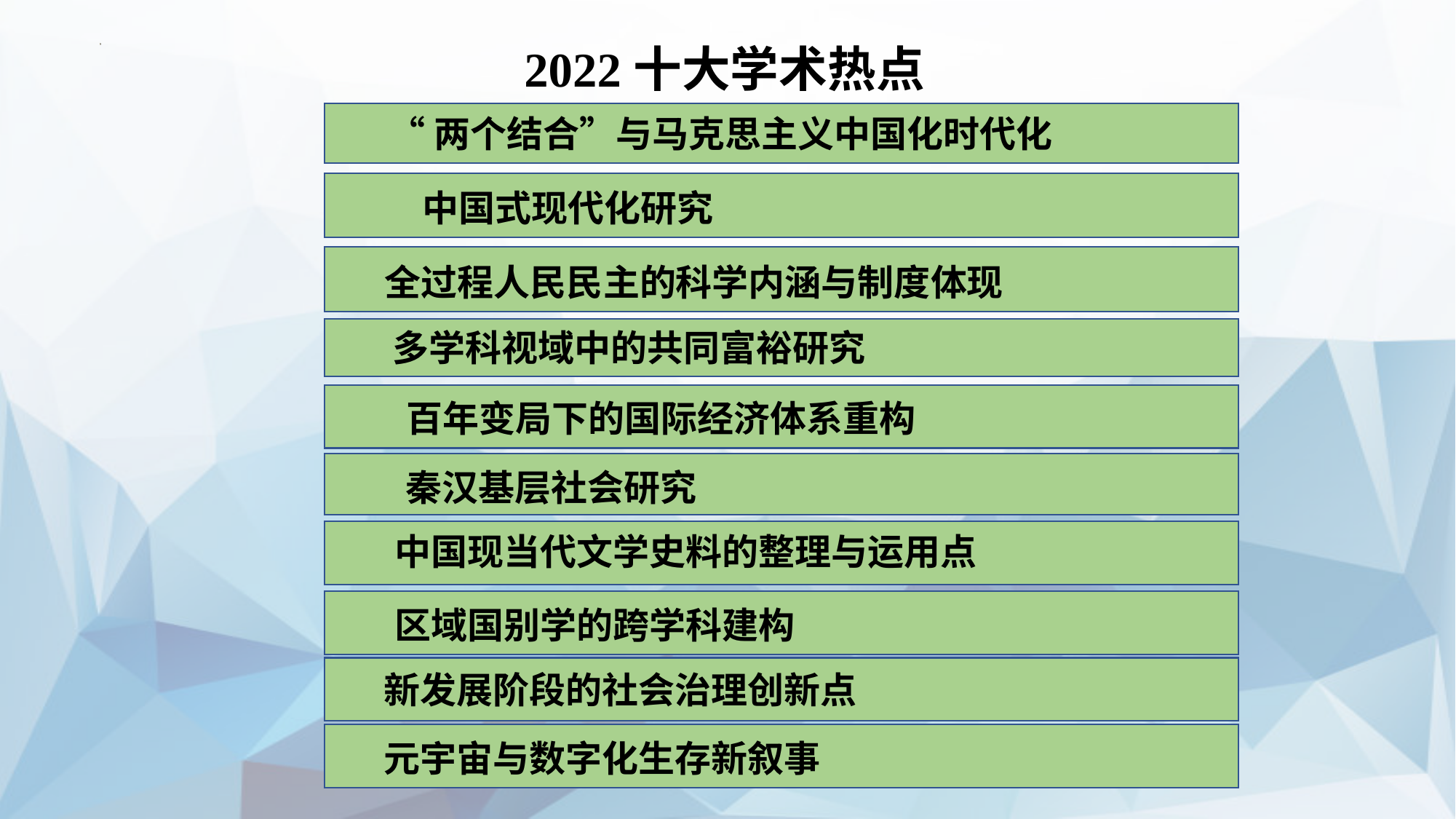

2022十大学术热点

“两个结合”与马克思主义中国化时代化

 中国式现代化研究

   全过程人民民主的科学内涵与制度体现

  多学科视域中的共同富裕研究

 百年变局下的国际经济体系重构

秦汉基层社会研究

中国现当代文学史料的整理与运用点

区域国别学的跨学科建构

新发展阶段的社会治理创新点

元宇宙与数字化生存新叙事